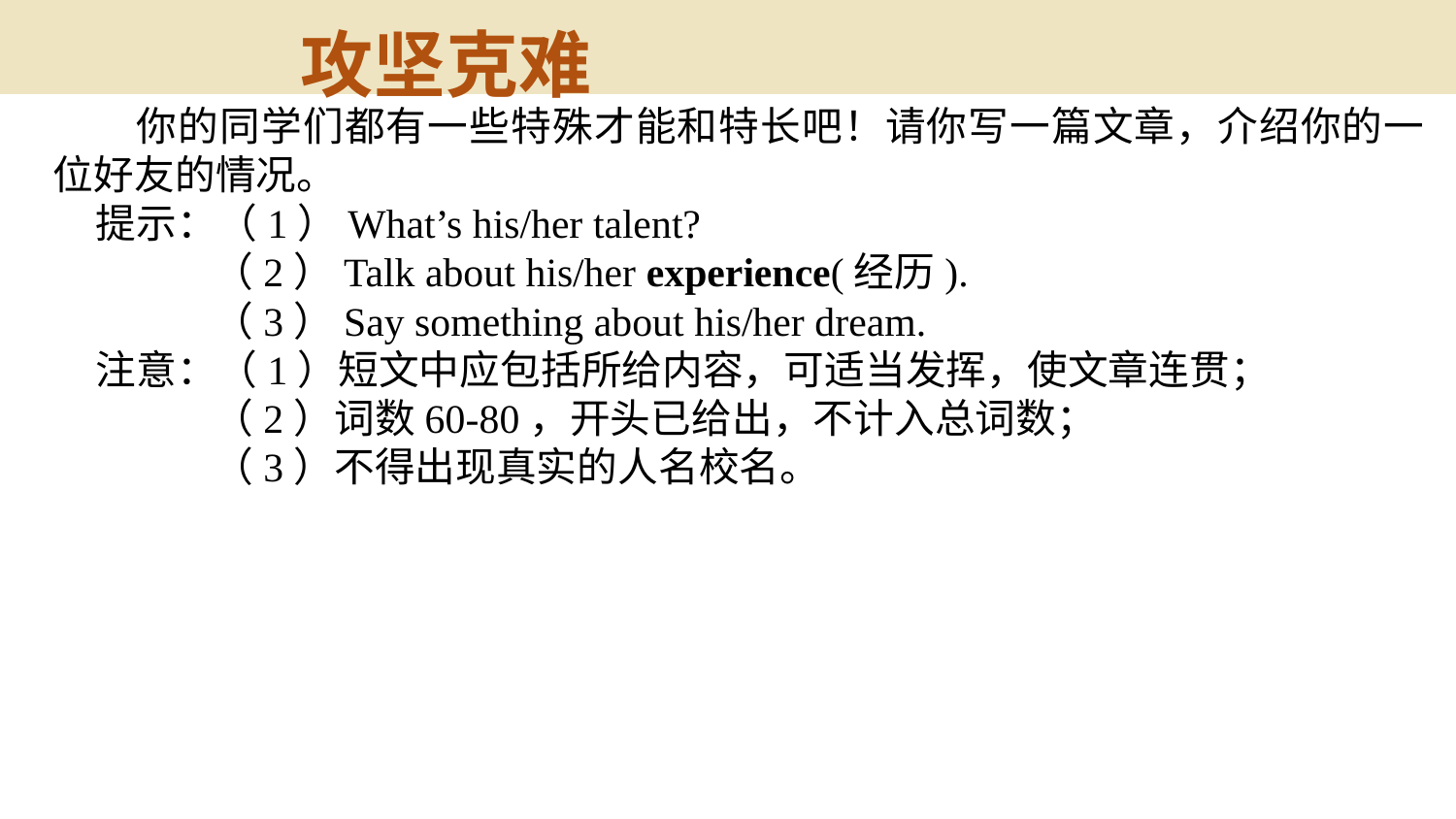

攻坚克难
   你的同学们都有一些特殊才能和特长吧！请你写一篇文章，介绍你的一位好友的情况。
提示：（1）What’s his/her talent?
            （2）Talk about his/her experience(经历).
            （3）Say something about his/her dream.
注意：（1）短文中应包括所给内容，可适当发挥，使文章连贯；
            （2）词数60-80，开头已给出，不计入总词数；
            （3）不得出现真实的人名校名。